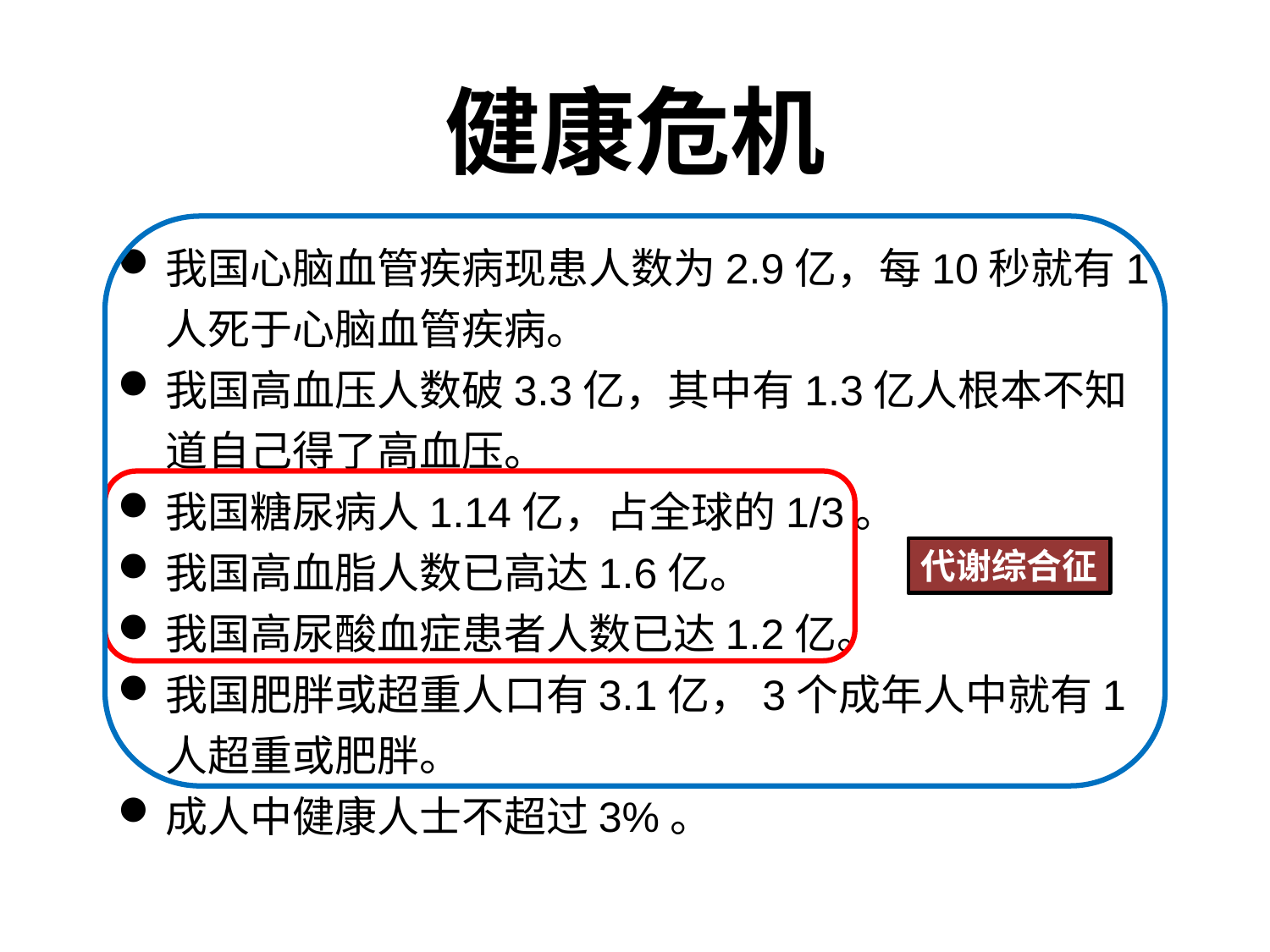

健康危机

我国心脑血管疾病现患人数为2.9亿，每10秒就有1人死于心脑血管疾病。
我国高血压人数破3.3亿，其中有1.3亿人根本不知道自己得了高血压。
我国糖尿病人1.14亿，占全球的1/3。
我国高血脂人数已高达1.6亿。
我国高尿酸血症患者人数已达1.2亿。
我国肥胖或超重人口有3.1亿，3个成年人中就有1人超重或肥胖。
成人中健康人士不超过3%。

代谢综合征